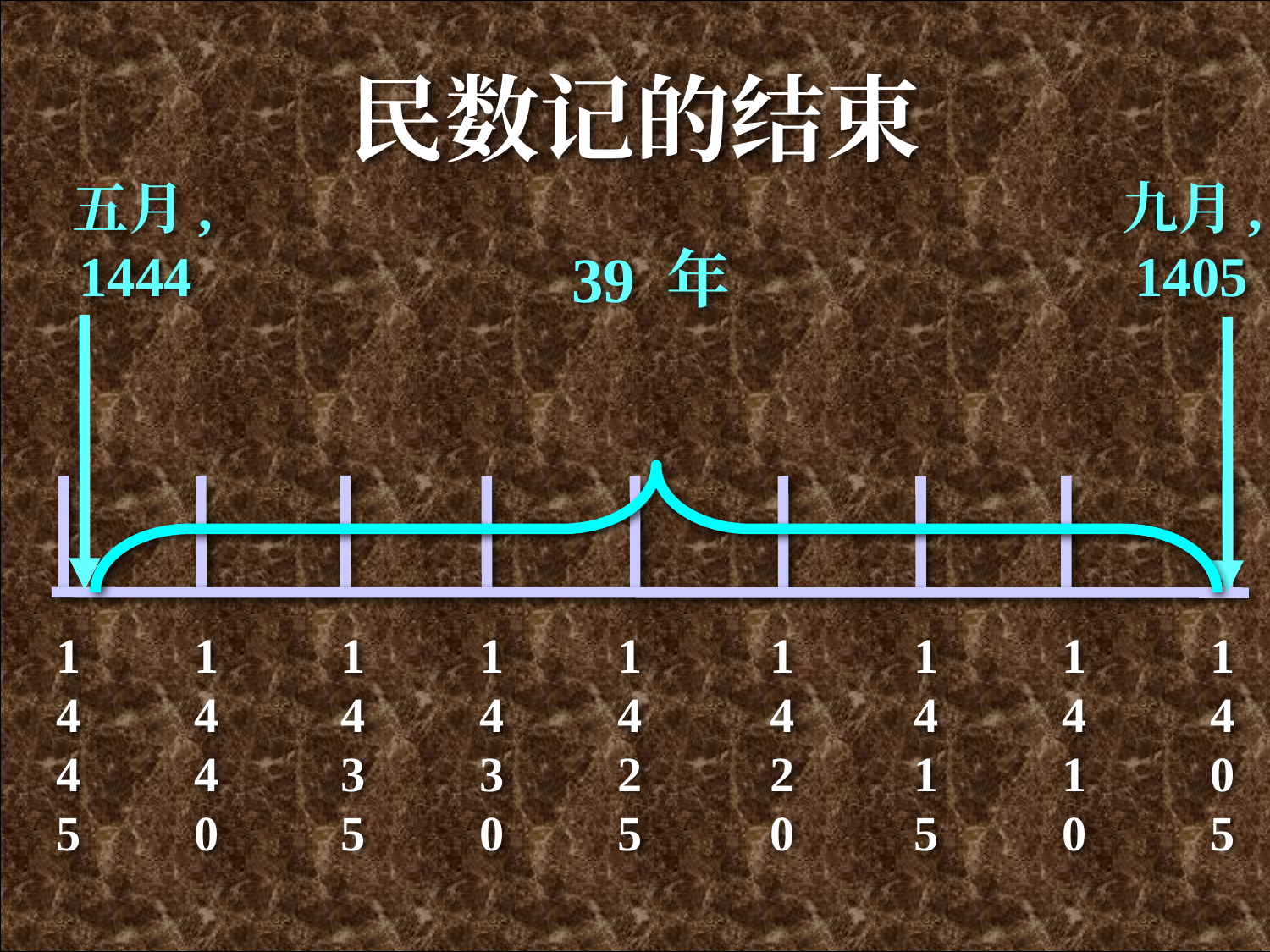

民数记的结束
五月, 1444
九月, 1405
39 年

1445
1440
1435
1430
1425
1 4 2 0
1415
1410
1405